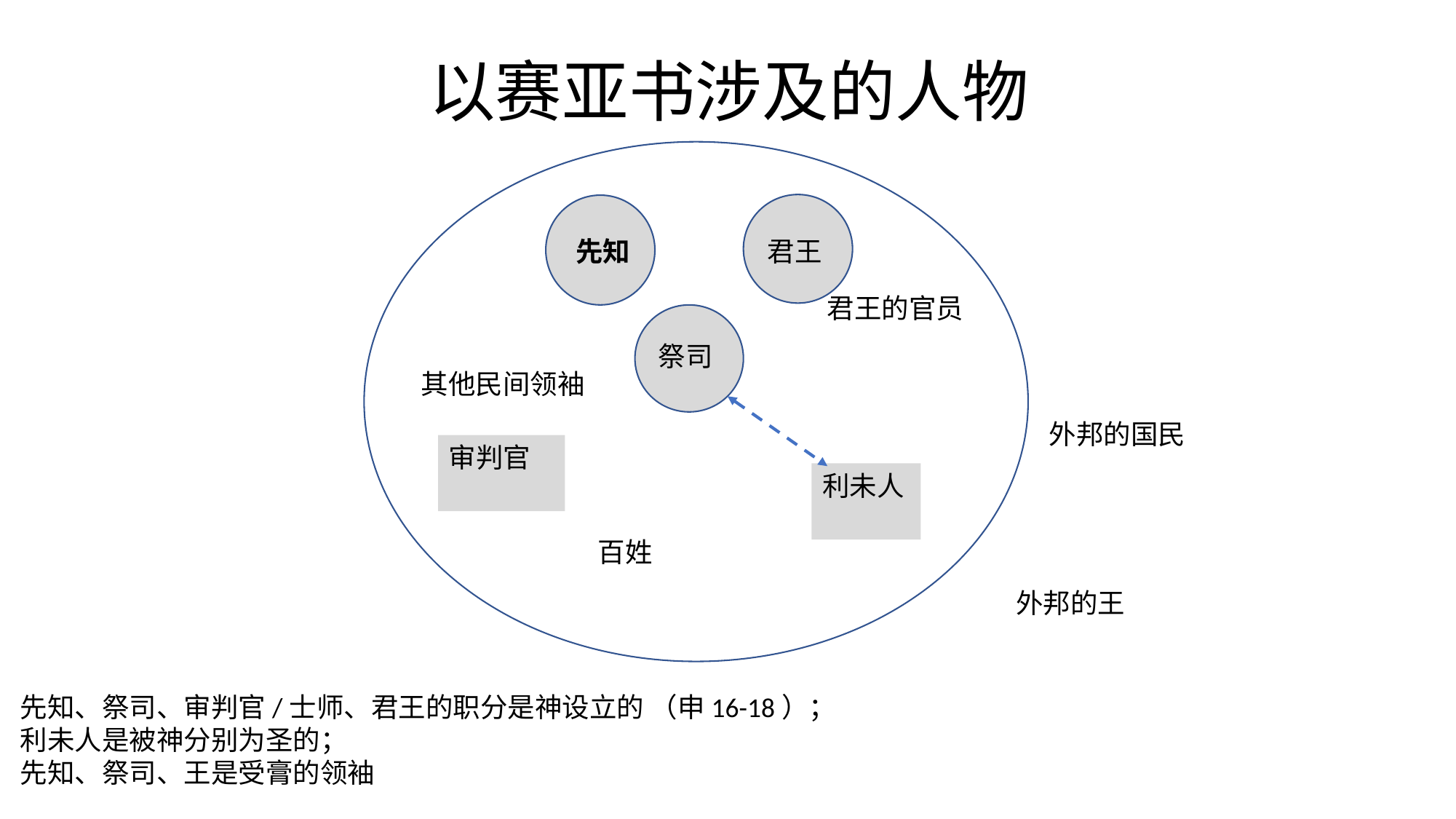

以赛亚书涉及的人物

先知
君王

祭司
利未人

百姓
君王的官员
其他民间领袖
外邦的国民
审判官

外邦的王
先知、祭司、审判官/士师、君王的职分是神设立的 （申16-18）；
利未人是被神分别为圣的；
先知、祭司、王是受膏的领袖